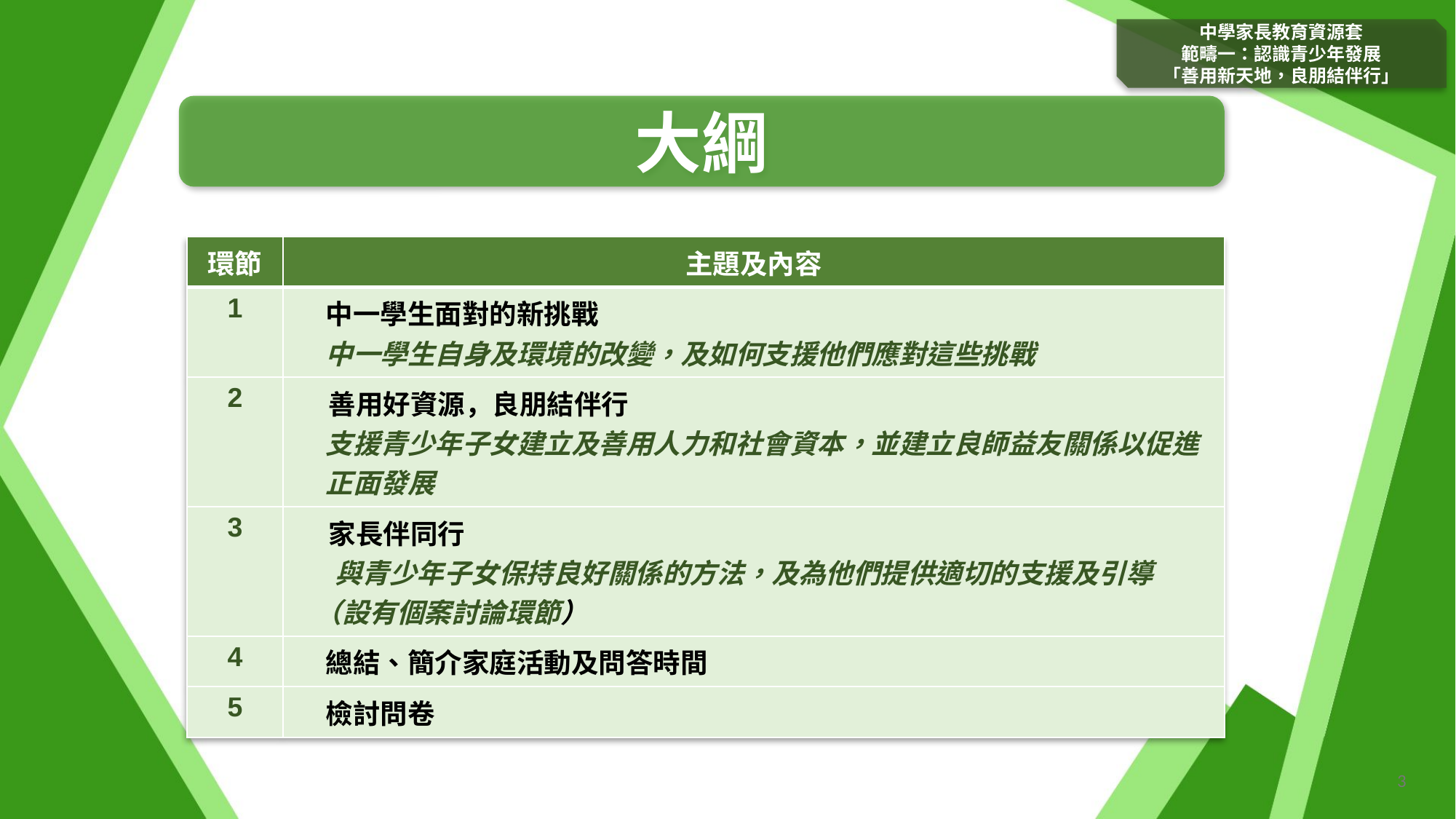

中學家長教育資源套
範疇一：認識青少年發展
「善用新天地，良朋結伴行」
大綱
| 環節 | 主題及內容 |
| --- | --- |
| 1 | 中一學生面對的新挑戰 中一學生自身及環境的改變，及如何支援他們應對這些挑戰 |
| 2 | 善用好資源，良朋結伴行 支援青少年子女建立及善用人力和社會資本，並建立良師益友關係以促進正面發展 |
| 3 | 家長伴同行 與青少年子女保持良好關係的方法，及為他們提供適切的支援及引導 （設有個案討論環節） |
| 4 | 總結、簡介家庭活動及問答時間 |
| 5 | 檢討問卷 |
3